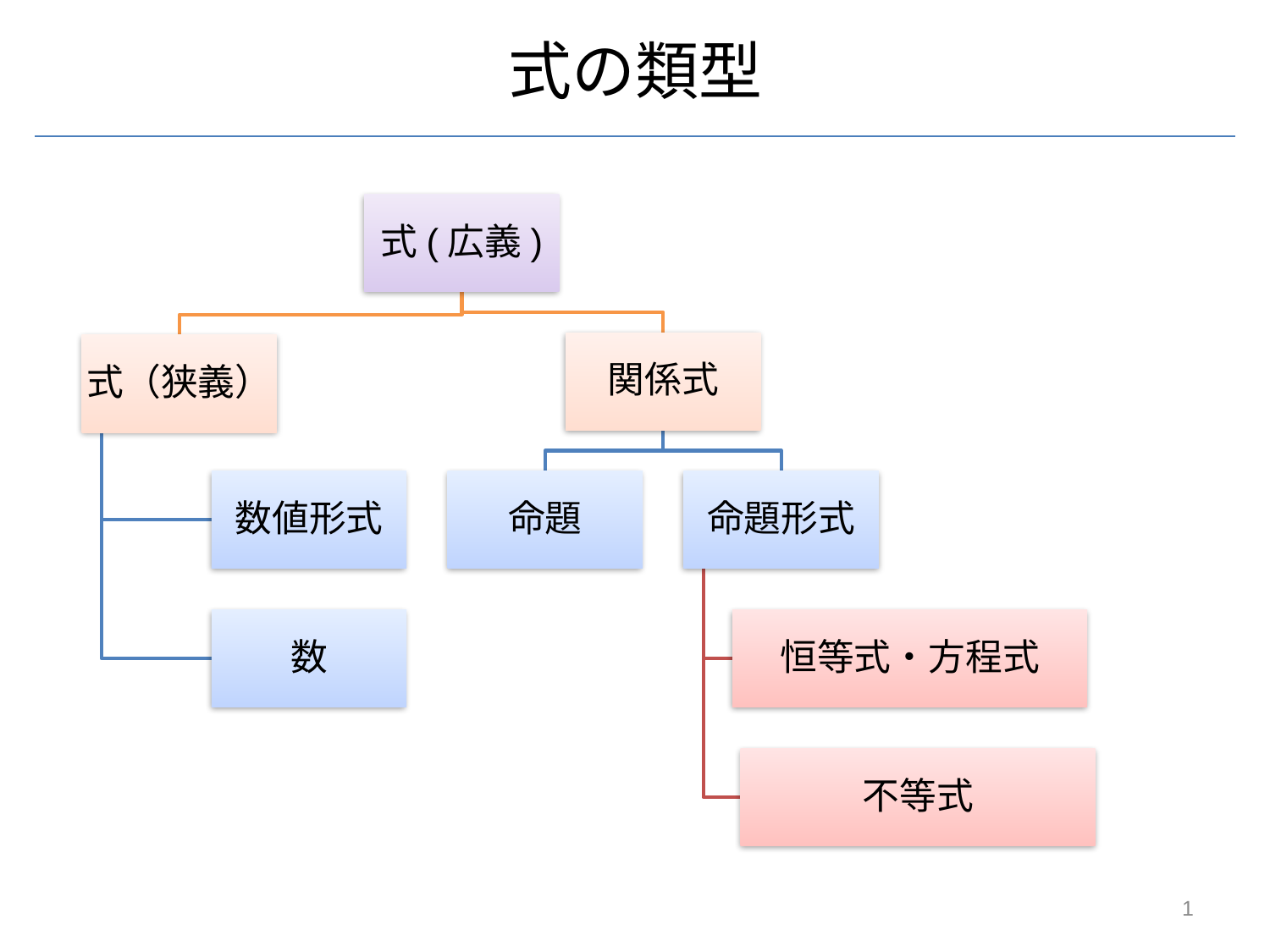

# 式の類型
式(広義)
式（狭義）
数値形式
数
関係式
命題
命題形式
恒等式・方程式
不等式
1